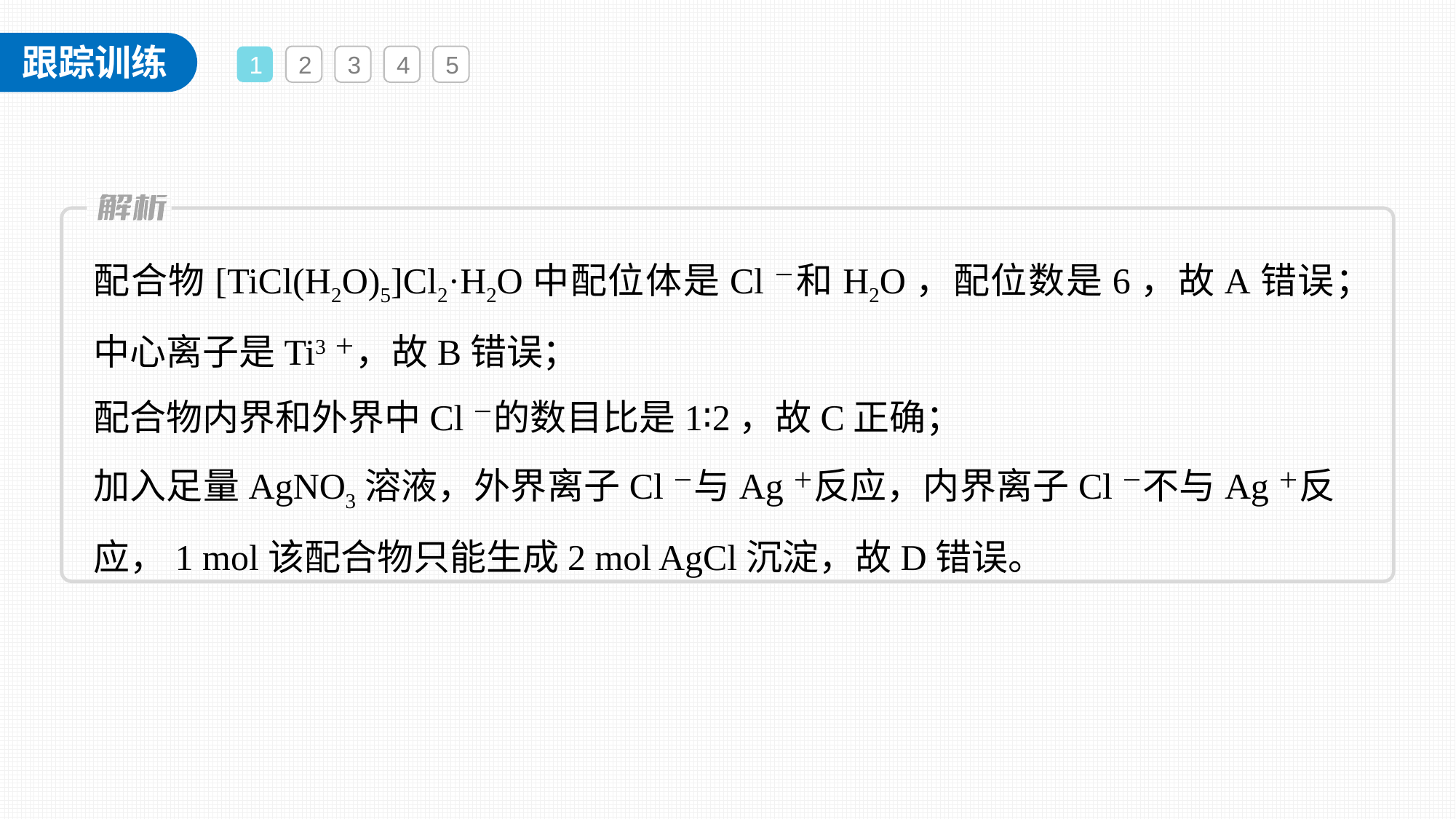

1
2
3
4
5

配合物[TiCl(H2O)5]Cl2·H2O中配位体是Cl－和H2O，配位数是6，故A错误；
中心离子是Ti3＋，故B错误；
配合物内界和外界中Cl－的数目比是1∶2，故C正确；
加入足量AgNO3溶液，外界离子Cl－与Ag＋反应，内界离子Cl－不与Ag＋反应，1 mol该配合物只能生成2 mol AgCl沉淀，故D错误。